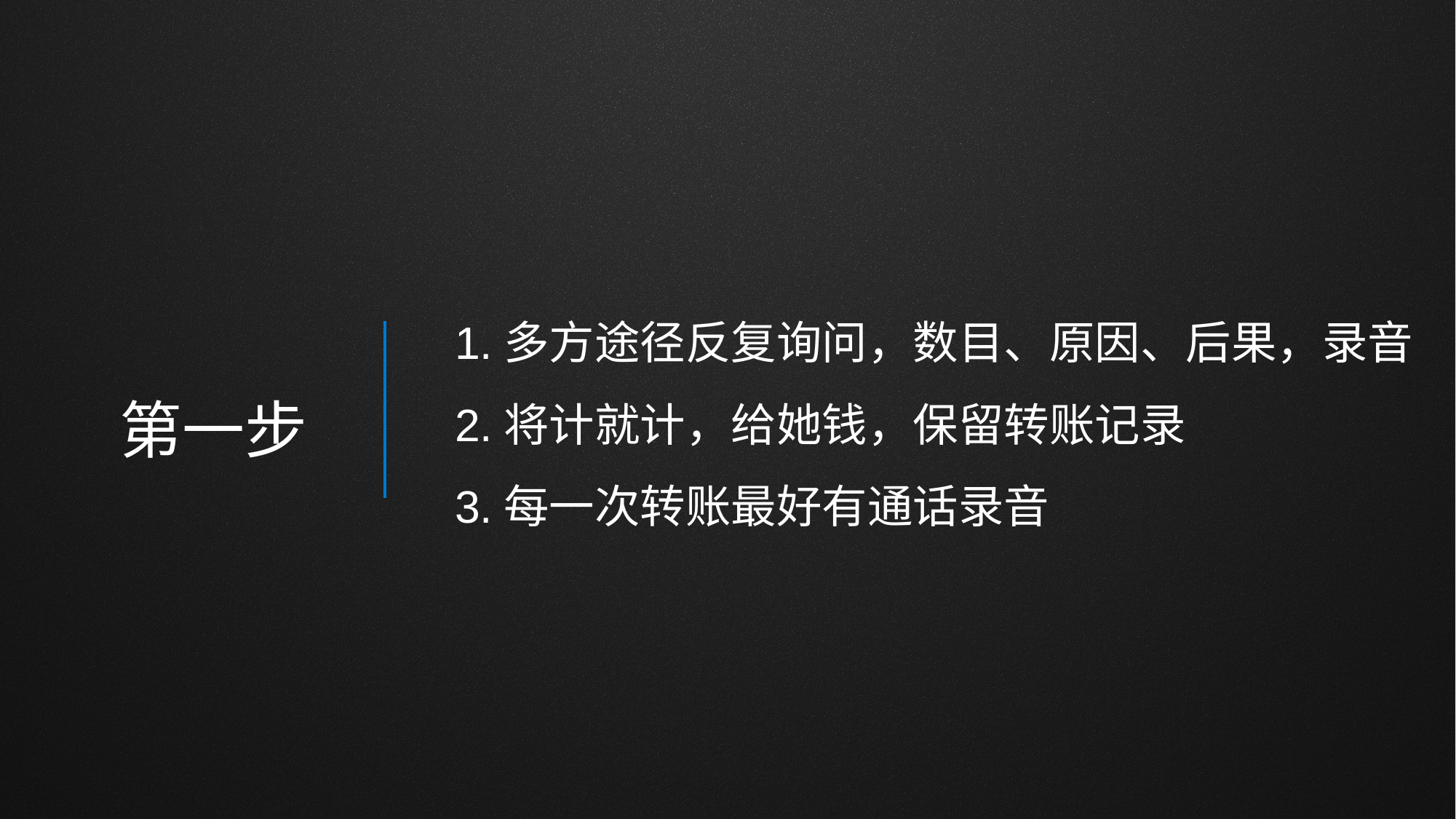

1.多方途径反复询问，数目、原因、后果，录音
2.将计就计，给她钱，保留转账记录
3.每一次转账最好有通话录音

第一步